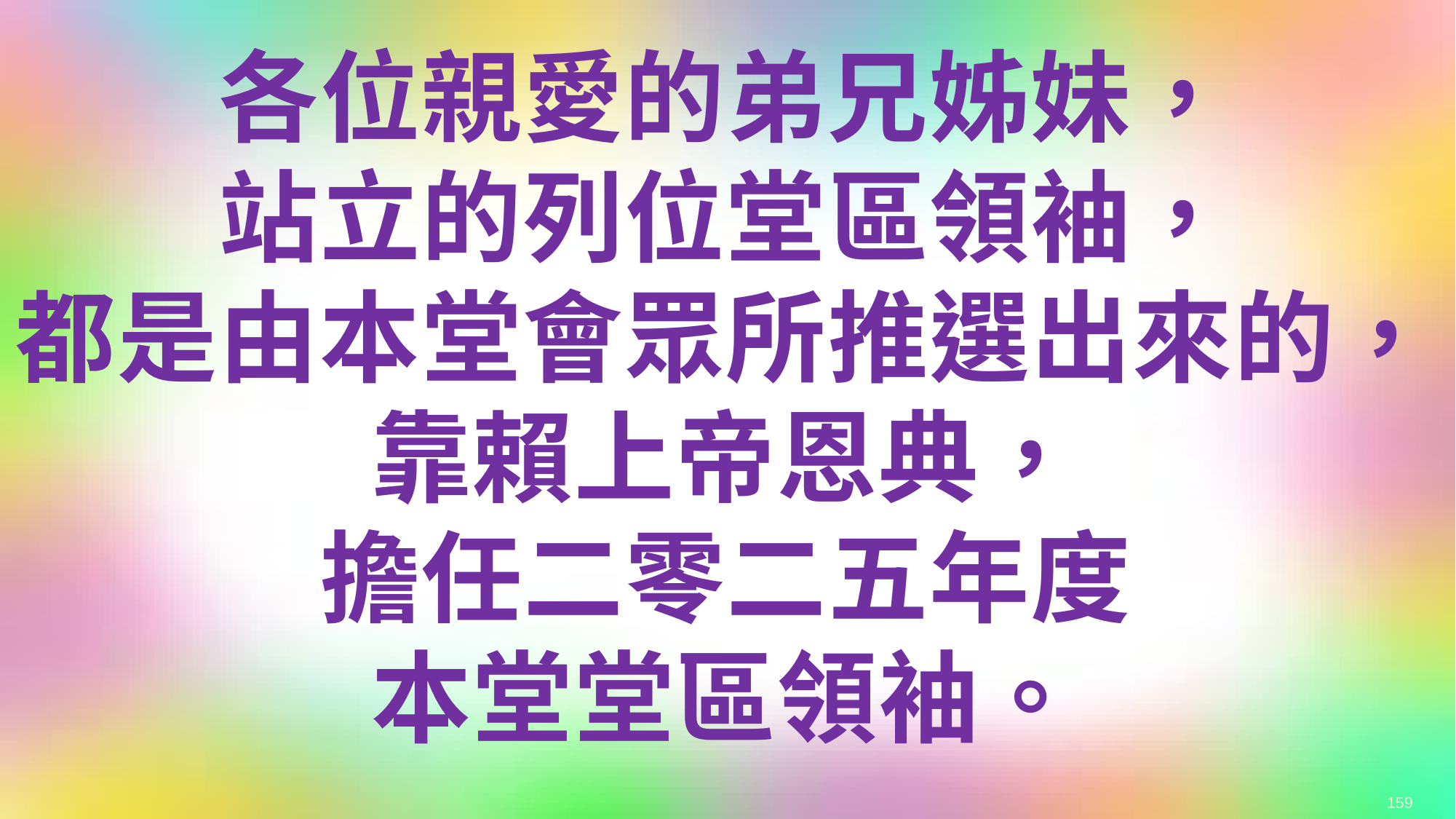

各位親愛的弟兄姊妹，
站立的列位堂區領袖，
都是由本堂會眾所推選出來的，
靠賴上帝恩典，
擔任二零二五年度
本堂堂區領袖。
159